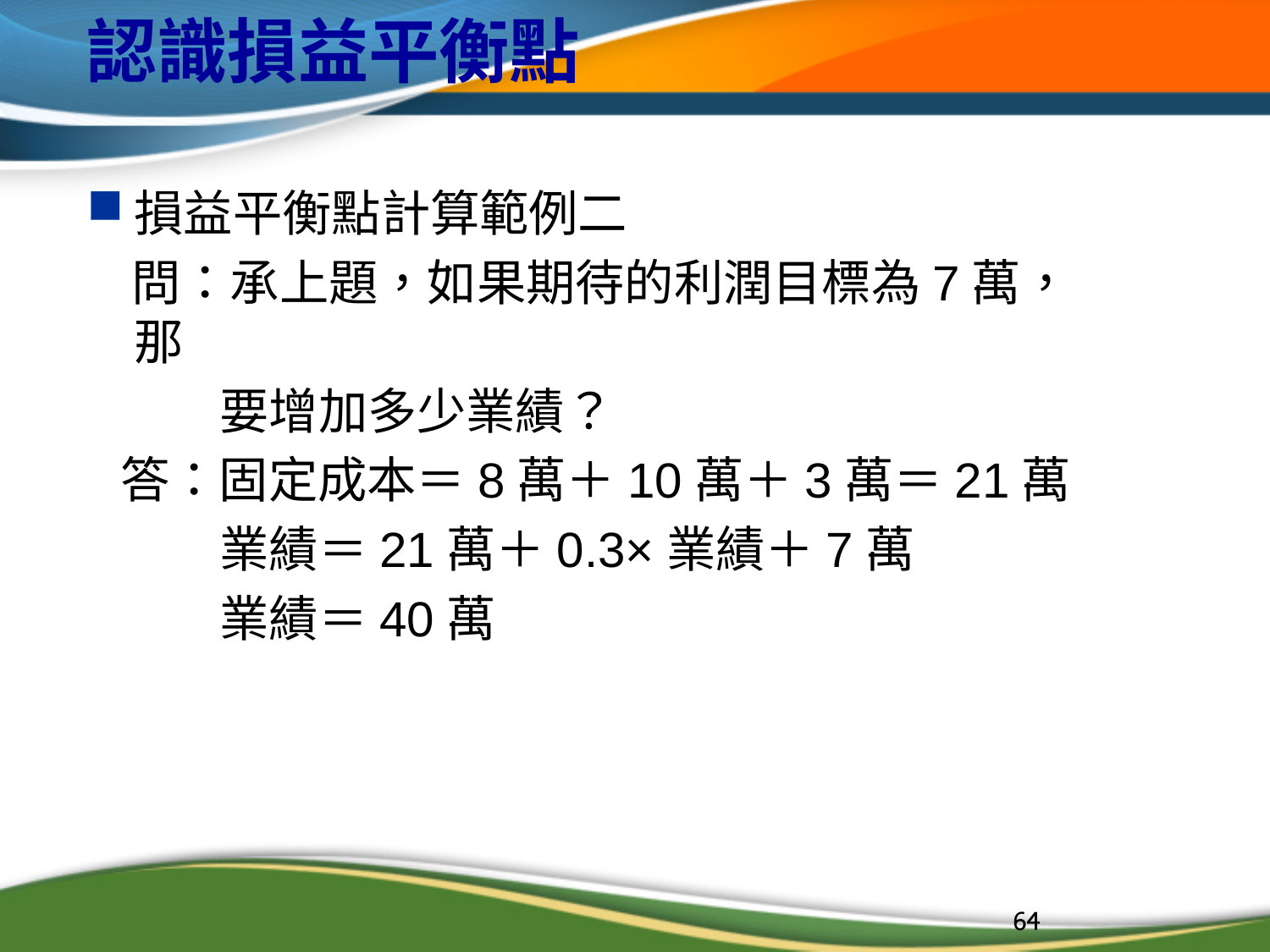

# 認識損益平衡點
損益平衡點計算範例二
   問：承上題，如果期待的利潤目標為7萬，那
           要增加多少業績？
  答：固定成本＝8萬＋10萬＋3萬＝21萬
           業績＝21萬＋0.3×業績＋7萬
           業績＝40萬
64